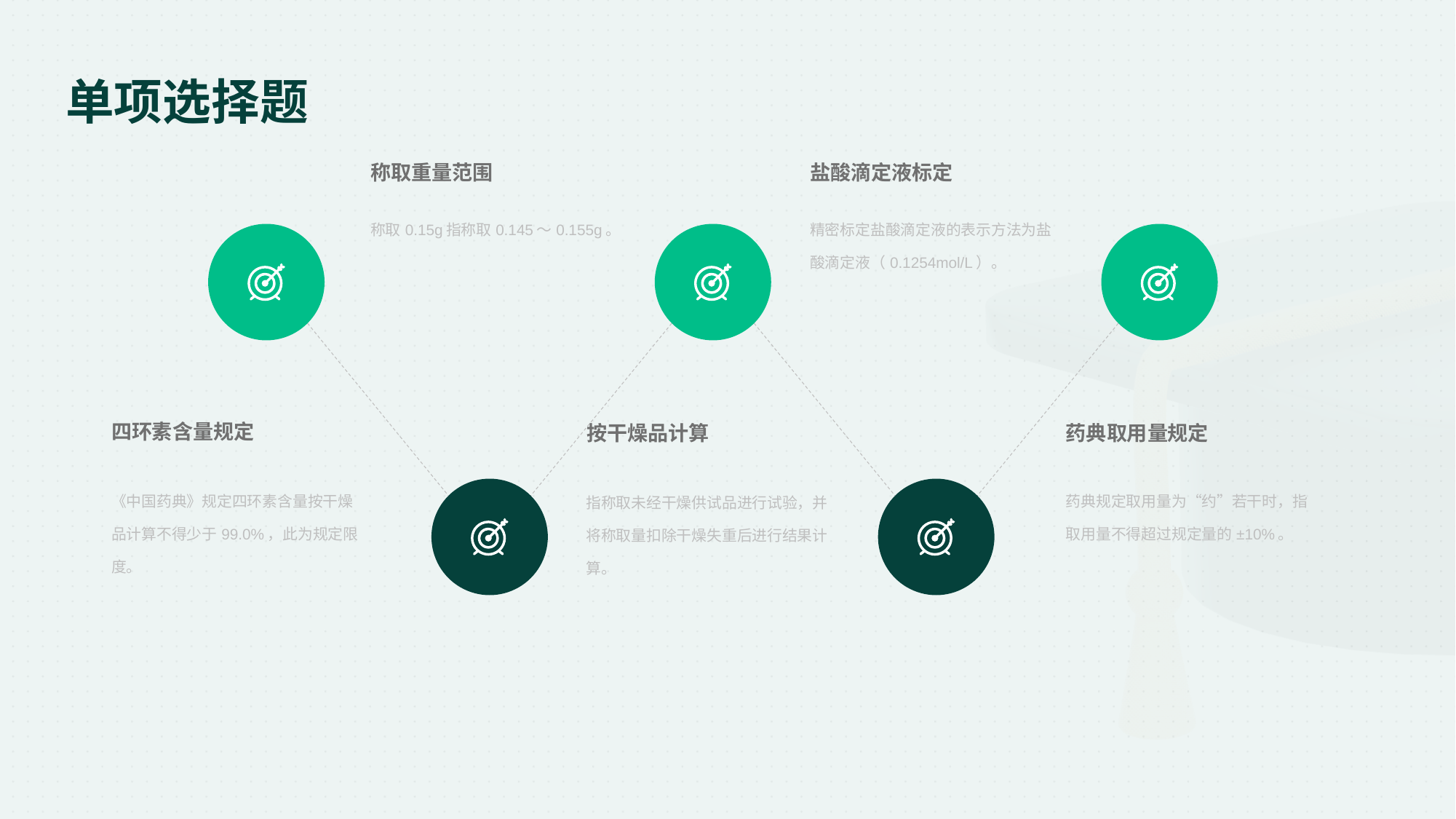

单项选择题
盐酸滴定液标定
称取重量范围
精密标定盐酸滴定液的表示方法为盐酸滴定液（0.1254mol/L）。
称取0.15g指称取0.145～0.155g。
四环素含量规定
按干燥品计算
药典取用量规定
《中国药典》规定四环素含量按干燥品计算不得少于99.0%，此为规定限度。
药典规定取用量为“约”若干时，指取用量不得超过规定量的±10%。
指称取未经干燥供试品进行试验，并将称取量扣除干燥失重后进行结果计算。